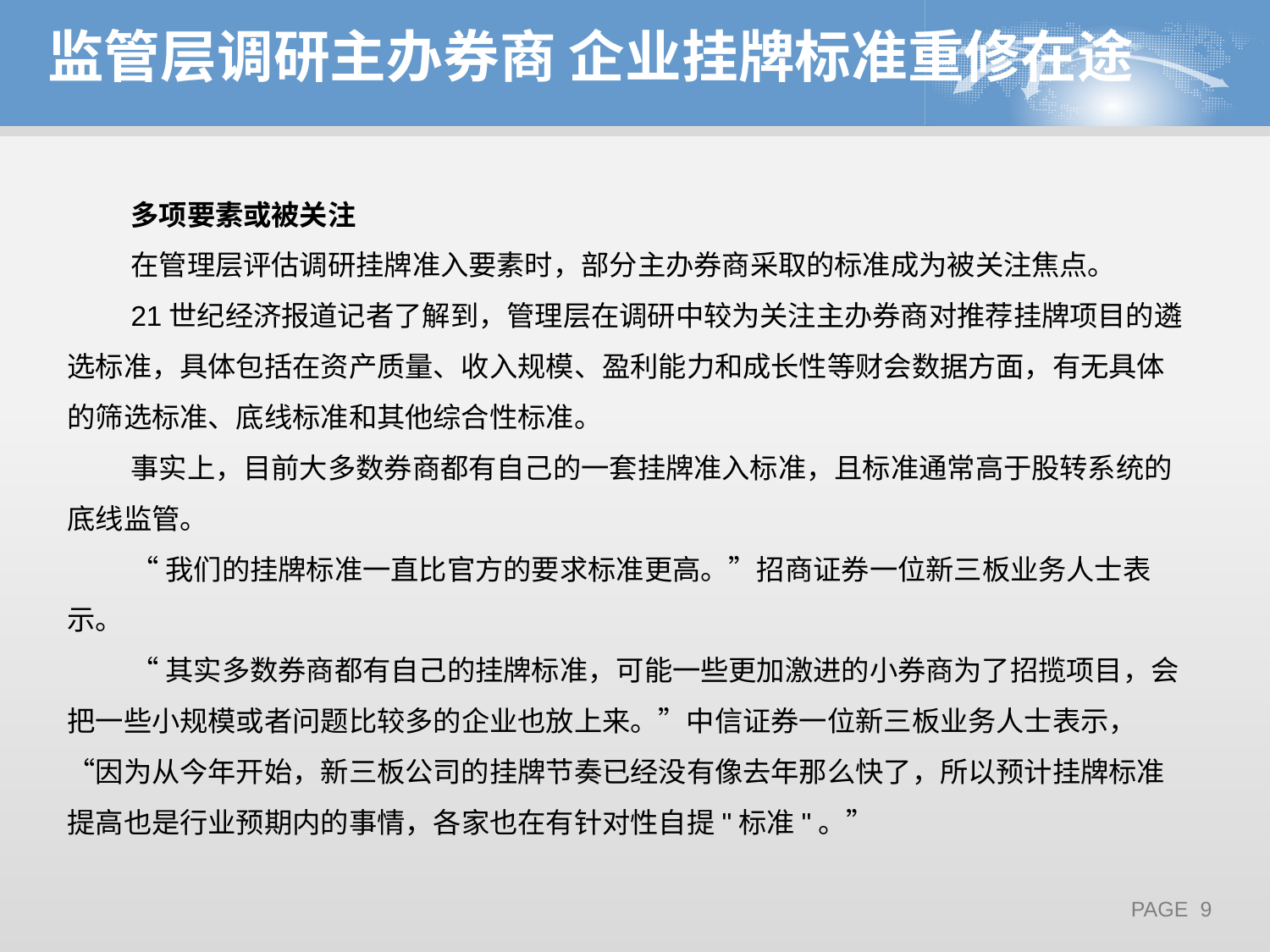

监管层调研主办券商 企业挂牌标准重修在途
多项要素或被关注
在管理层评估调研挂牌准入要素时，部分主办券商采取的标准成为被关注焦点。
21世纪经济报道记者了解到，管理层在调研中较为关注主办券商对推荐挂牌项目的遴选标准，具体包括在资产质量、收入规模、盈利能力和成长性等财会数据方面，有无具体的筛选标准、底线标准和其他综合性标准。
事实上，目前大多数券商都有自己的一套挂牌准入标准，且标准通常高于股转系统的底线监管。
“我们的挂牌标准一直比官方的要求标准更高。”招商证券一位新三板业务人士表示。
“其实多数券商都有自己的挂牌标准，可能一些更加激进的小券商为了招揽项目，会把一些小规模或者问题比较多的企业也放上来。”中信证券一位新三板业务人士表示，“因为从今年开始，新三板公司的挂牌节奏已经没有像去年那么快了，所以预计挂牌标准提高也是行业预期内的事情，各家也在有针对性自提"标准"。”